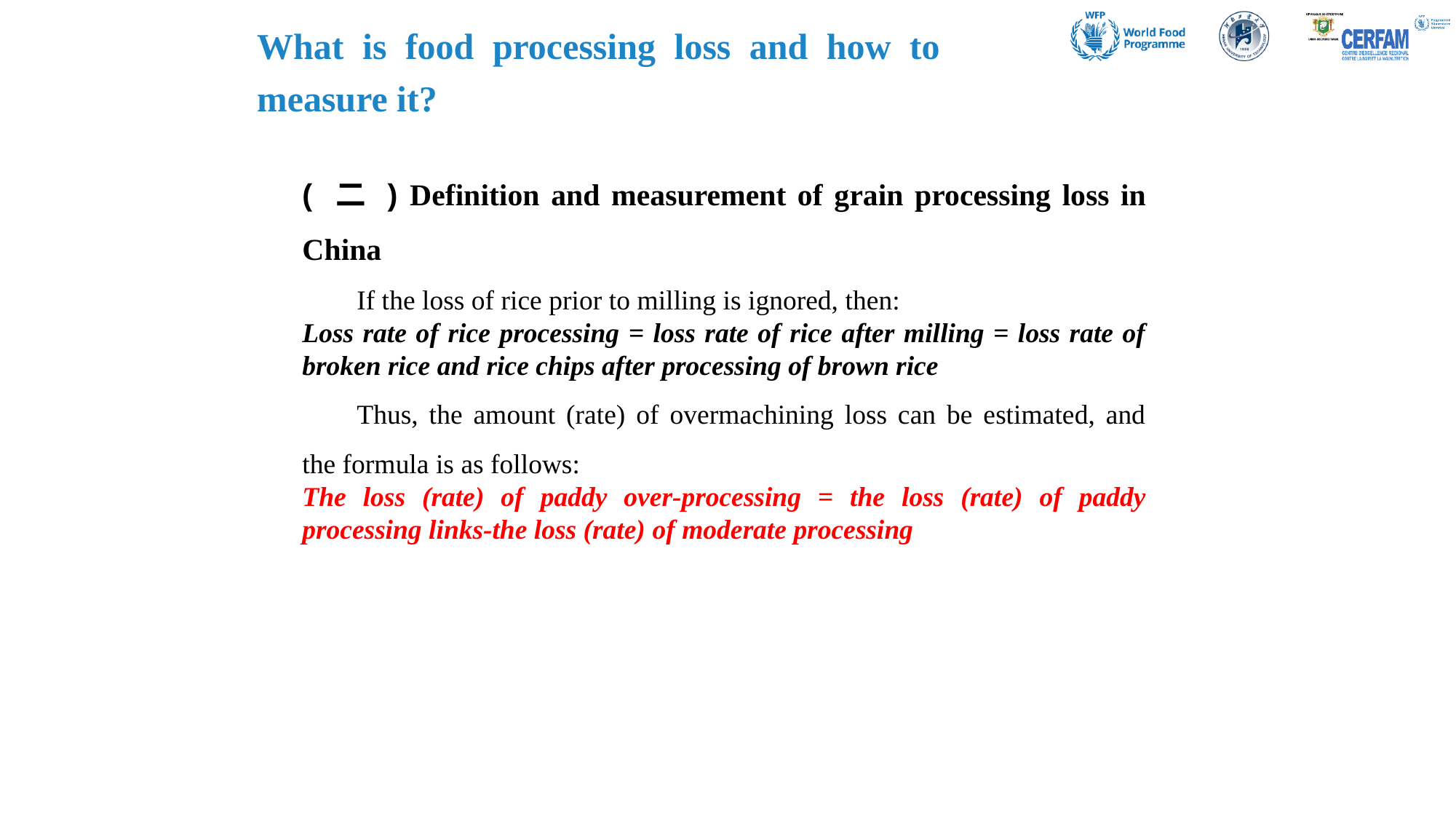

What is food processing loss and how to measure it?
( 二 ) Definition and measurement of grain processing loss in China
If the loss of rice prior to milling is ignored, then:
Loss rate of rice processing = loss rate of rice after milling = loss rate of broken rice and rice chips after processing of brown rice
Thus, the amount (rate) of overmachining loss can be estimated, and the formula is as follows:
The loss (rate) of paddy over-processing = the loss (rate) of paddy processing links-the loss (rate) of moderate processing